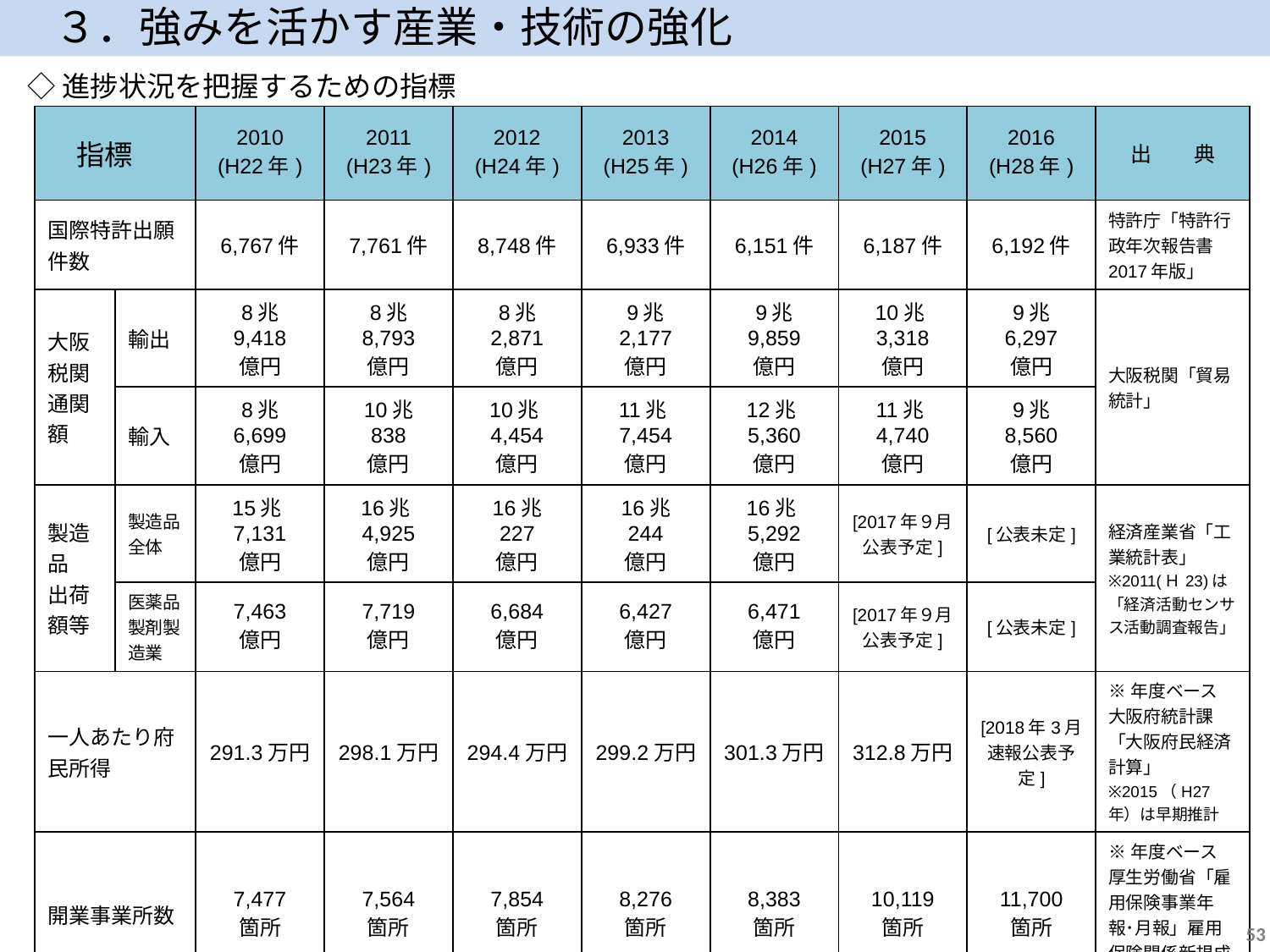

３．強みを活かす産業・技術の強化
◇進捗状況を把握するための指標
| 指標 |  | 2010 (H22年) | 2011 (H23年) | 2012 (H24年) | 2013 (H25年) | 2014 (H26年) | 2015 (H27年) | 2016 (H28年) | 出　　典 |
| --- | --- | --- | --- | --- | --- | --- | --- | --- | --- |
| 国際特許出願件数 |  | 6,767件 | 7,761件 | 8,748件 | 6,933件 | 6,151件 | 6,187件 | 6,192件 | 特許庁「特許行政年次報告書2017年版」 |
| 大阪税関 通関額 | 輸出 | 8兆 9,418 億円 | 8兆 8,793 億円 | 8兆 2,871 億円 | 9兆 2,177 億円 | 9兆 9,859 億円 | 10兆3,318 億円 | 9兆 6,297 億円 | 大阪税関「貿易統計」 |
|  | 輸入 | 8兆 6,699 億円 | 10兆 838 億円 | 10兆4,454 億円 | 11兆7,454 億円 | 12兆5,360 億円 | 11兆4,740 億円 | 9兆 8,560 億円 |  |
| 製造品 出荷額等 | 製造品 全体 | 15兆7,131 億円 | 16兆4,925 億円 | 16兆 227 億円 | 16兆 244 億円 | 16兆5,292 億円 | [2017年９月公表予定] | [公表未定] | 経済産業省「工業統計表」 ※2011(Ｈ23)は「経済活動センサス活動調査報告」 |
|  | 医薬品製剤製造業 | 7,463 億円 | 7,719 億円 | 6,684 億円 | 6,427 億円 | 6,471 億円 | [2017年９月公表予定] | [公表未定] |  |
| 一人あたり府民所得 |  | 291.3万円 | 298.1万円 | 294.4万円 | 299.2万円 | 301.3万円 | 312.8万円 | [2018年3月 速報公表予定] | ※年度ベース 大阪府統計課「大阪府民経済計算」 ※2015（H27年）は早期推計 |
| 開業事業所数 |  | 7,477 箇所 | 7,564 箇所 | 7,854 箇所 | 8,276 箇所 | 8,383 箇所 | 10,119 箇所 | 11,700 箇所 | ※年度ベース 厚生労働省「雇用保険事業年報･月報」雇用保険関係新規成立事業者数 |
53